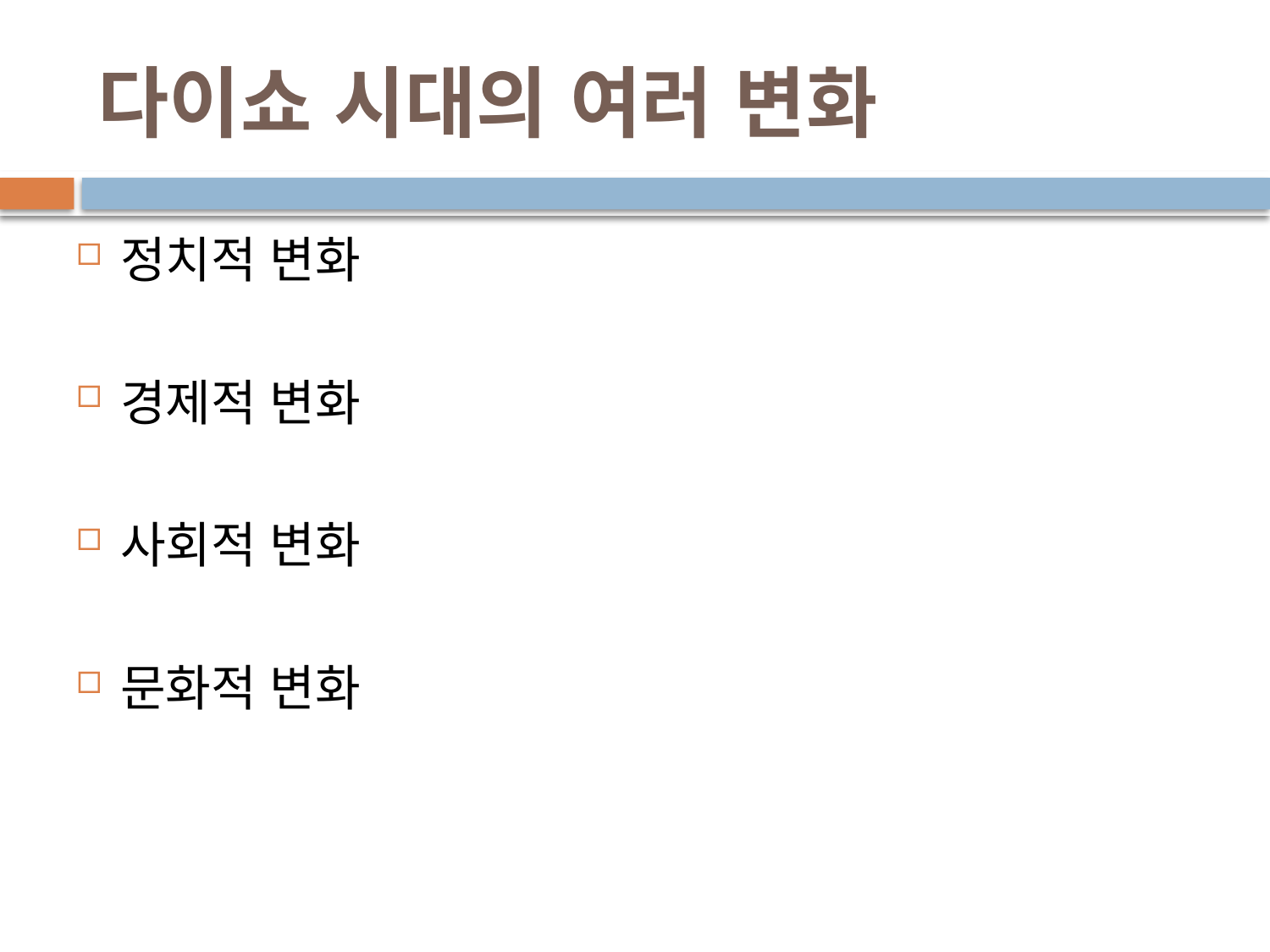

# 다이쇼 시대의 여러 변화
정치적 변화

경제적 변화

사회적 변화

문화적 변화